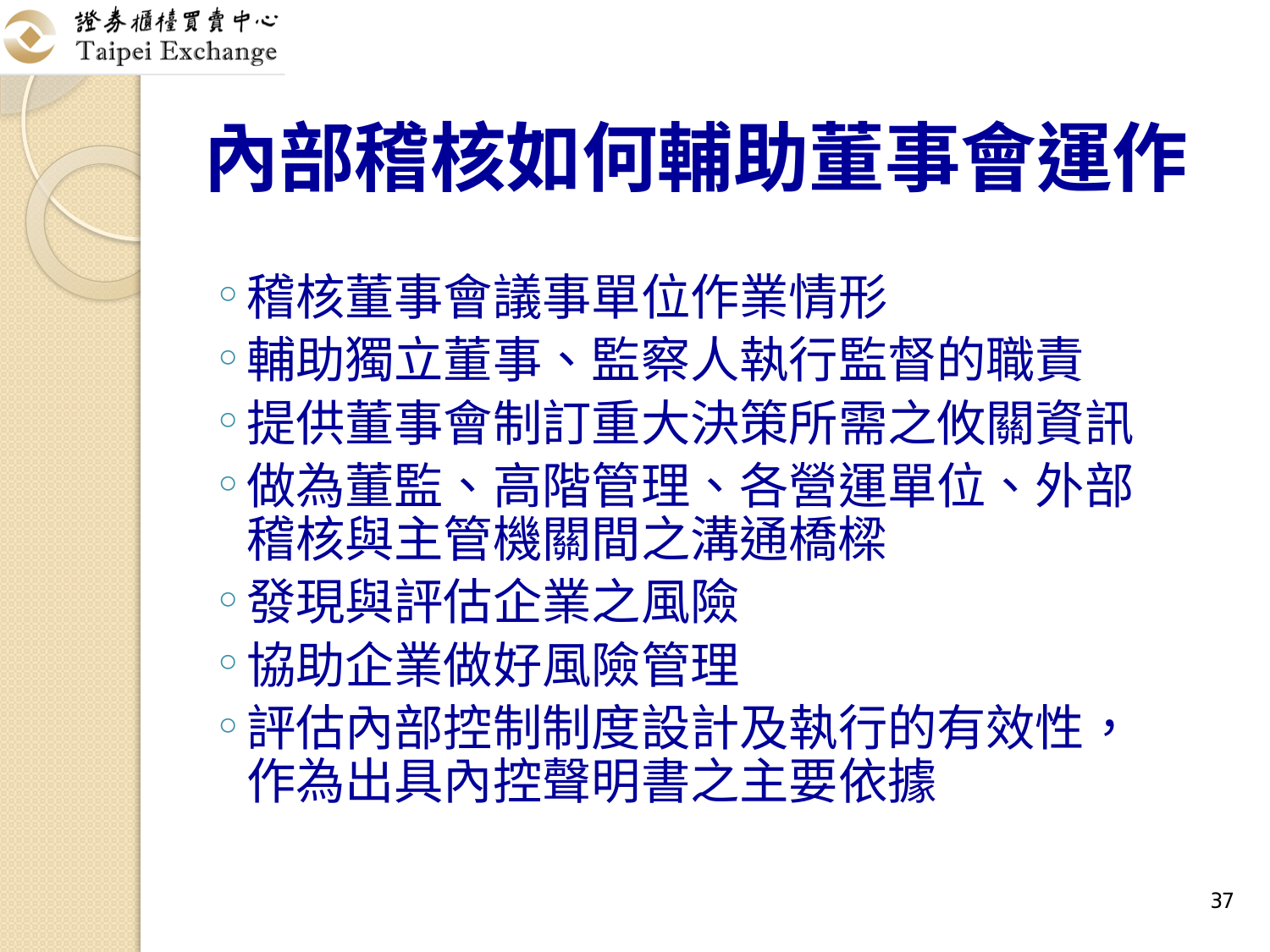

# 內部稽核如何輔助董事會運作
稽核董事會議事單位作業情形
輔助獨立董事、監察人執行監督的職責
提供董事會制訂重大決策所需之攸關資訊
做為董監、高階管理、各營運單位、外部稽核與主管機關間之溝通橋樑
發現與評估企業之風險
協助企業做好風險管理
評估內部控制制度設計及執行的有效性，作為出具內控聲明書之主要依據
37